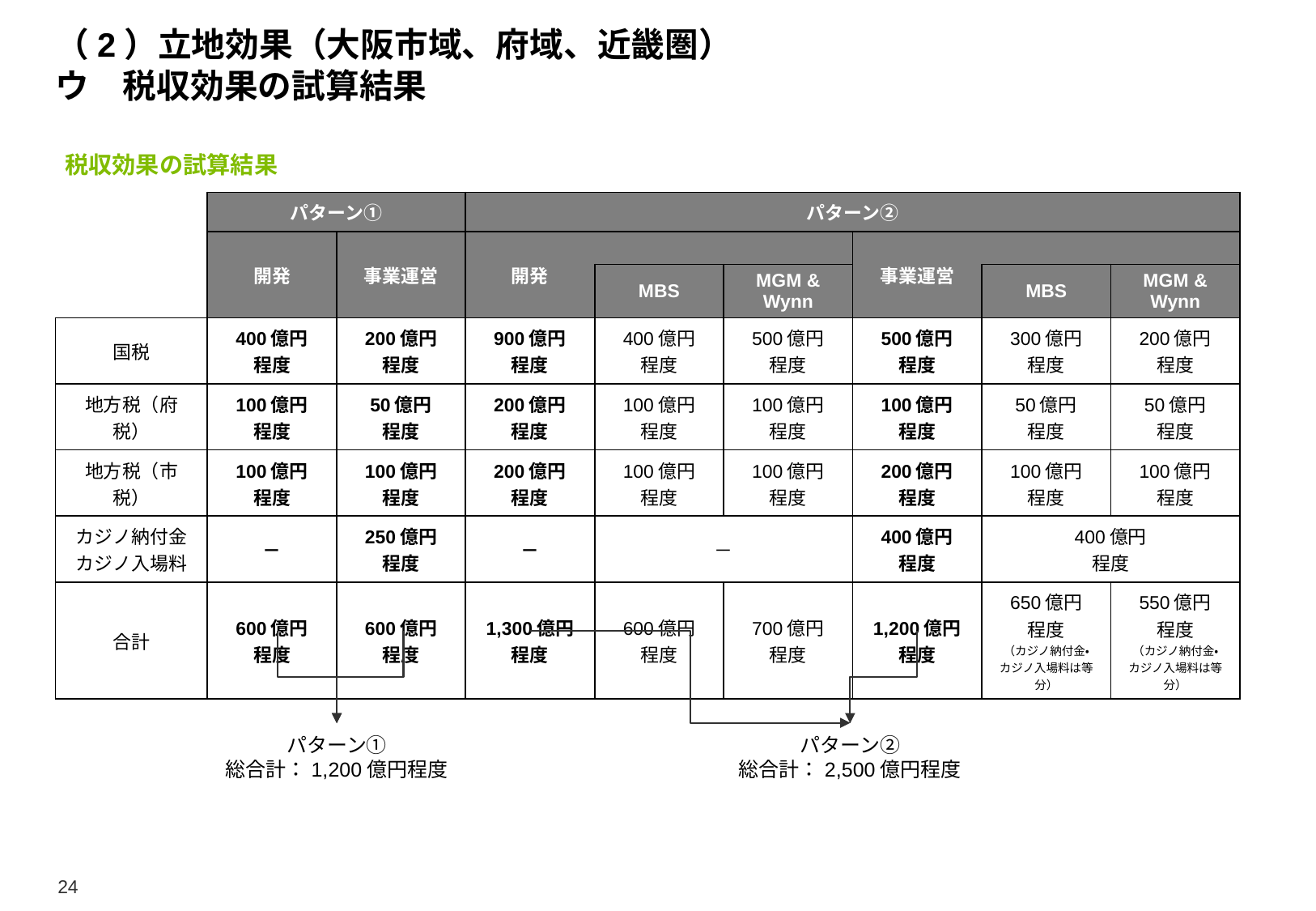

# （2）立地効果（大阪市域、府域、近畿圏） ウ　税収効果の試算結果
税収効果の試算結果
|  | パターン① |  | パターン② |  |  |  |  |  |
| --- | --- | --- | --- | --- | --- | --- | --- | --- |
|  | 開発 | 事業運営 | 開発 |  |  | 事業運営 |  |  |
|  |  |  |  | MBS | MGM & Wynn |  | MBS | MGM & Wynn |
| 国税 | 400億円 程度 | 200億円 程度 | 900億円 程度 | 400億円 程度 | 500億円 程度 | 500億円 程度 | 300億円 程度 | 200億円 程度 |
| 地方税（府税） | 100億円 程度 | 50億円 程度 | 200億円 程度 | 100億円 程度 | 100億円 程度 | 100億円 程度 | 50億円 程度 | 50億円 程度 |
| 地方税（市税） | 100億円 程度 | 100億円 程度 | 200億円 程度 | 100億円 程度 | 100億円 程度 | 200億円 程度 | 100億円 程度 | 100億円 程度 |
| カジノ納付金 カジノ入場料 | － | 250億円 程度 | － | － |  | 400億円 程度 | 400億円 程度 |  |
| 合計 | 600億円 程度 | 600億円 程度 | 1,300億円 程度 | 600億円 程度 | 700億円 程度 | 1,200億円 程度 | 650億円 程度 （カジノ納付金・ カジノ入場料は等分） | 550億円 程度 （カジノ納付金・ カジノ入場料は等分） |
パターン①
総合計：1,200億円程度
パターン②
総合計：2,500億円程度
24